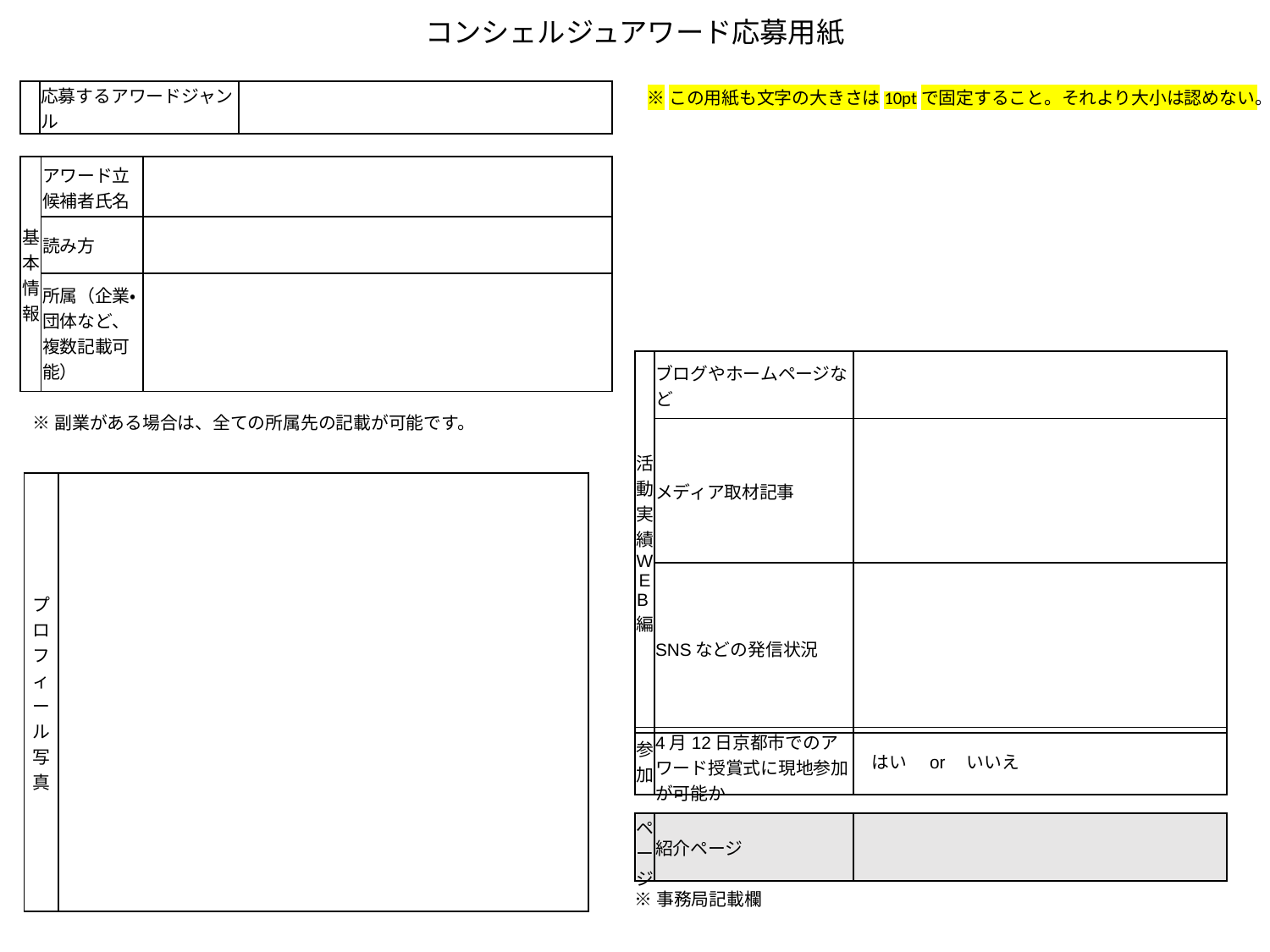

# コンシェルジュアワード応募用紙
※この用紙も文字の大きさは10ptで固定すること。それより大小は認めない。
|  | 応募するアワードジャンル |  |
| --- | --- | --- |
| 基本情報 | アワード立候補者氏名 |  |
| --- | --- | --- |
|  | 読み方 |  |
|  | 所属（企業・団体など、複数記載可能） |  |
| 活動実績WEB編 | ブログやホームページなど |  |
| --- | --- | --- |
|  | メディア取材記事 |  |
|  | SNSなどの発信状況 |  |
※副業がある場合は、全ての所属先の記載が可能です。
| プロフィール写真 |  |
| --- | --- |
| 参加 | 4月12日京都市でのアワード授賞式に現地参加が可能か | はい　or　いいえ |
| --- | --- | --- |
| ページ | 紹介ページ |  |
| --- | --- | --- |
※事務局記載欄